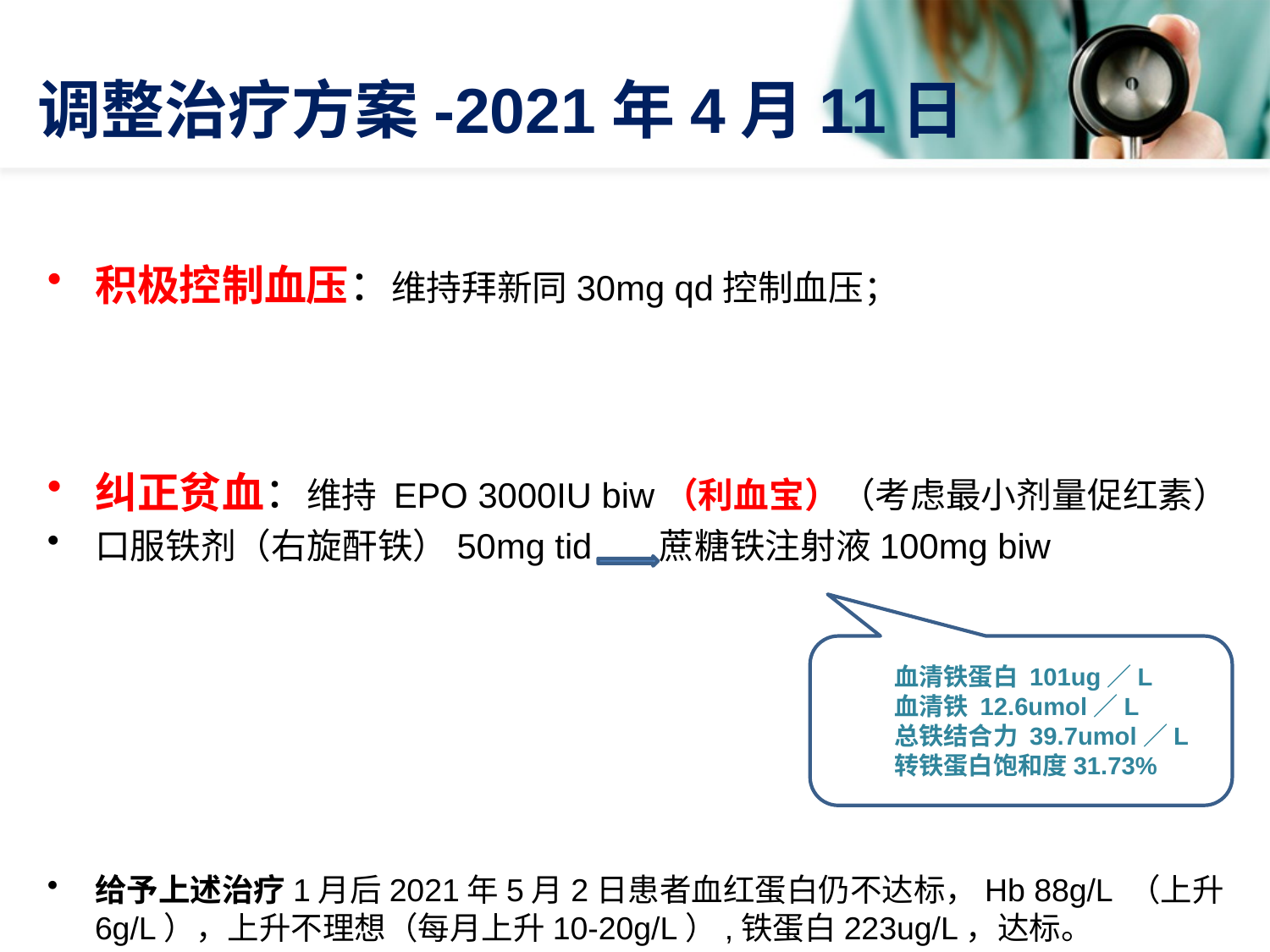

# 调整治疗方案-2021年4月11日

积极控制血压：维持拜新同30mg qd控制血压；

纠正贫血：维持 EPO 3000IU biw（利血宝）（考虑最小剂量促红素）
口服铁剂（右旋酐铁）50mg tid      蔗糖铁注射液100mg biw

给予上述治疗1月后2021年5月2日患者血红蛋白仍不达标，Hb 88g/L （上升6g/L），上升不理想（每月上升10-20g/L）,铁蛋白223ug/L，达标。

血清铁蛋白 101ug／L
血清铁 12.6umol／L
总铁结合力 39.7umol／L
转铁蛋白饱和度31.73%